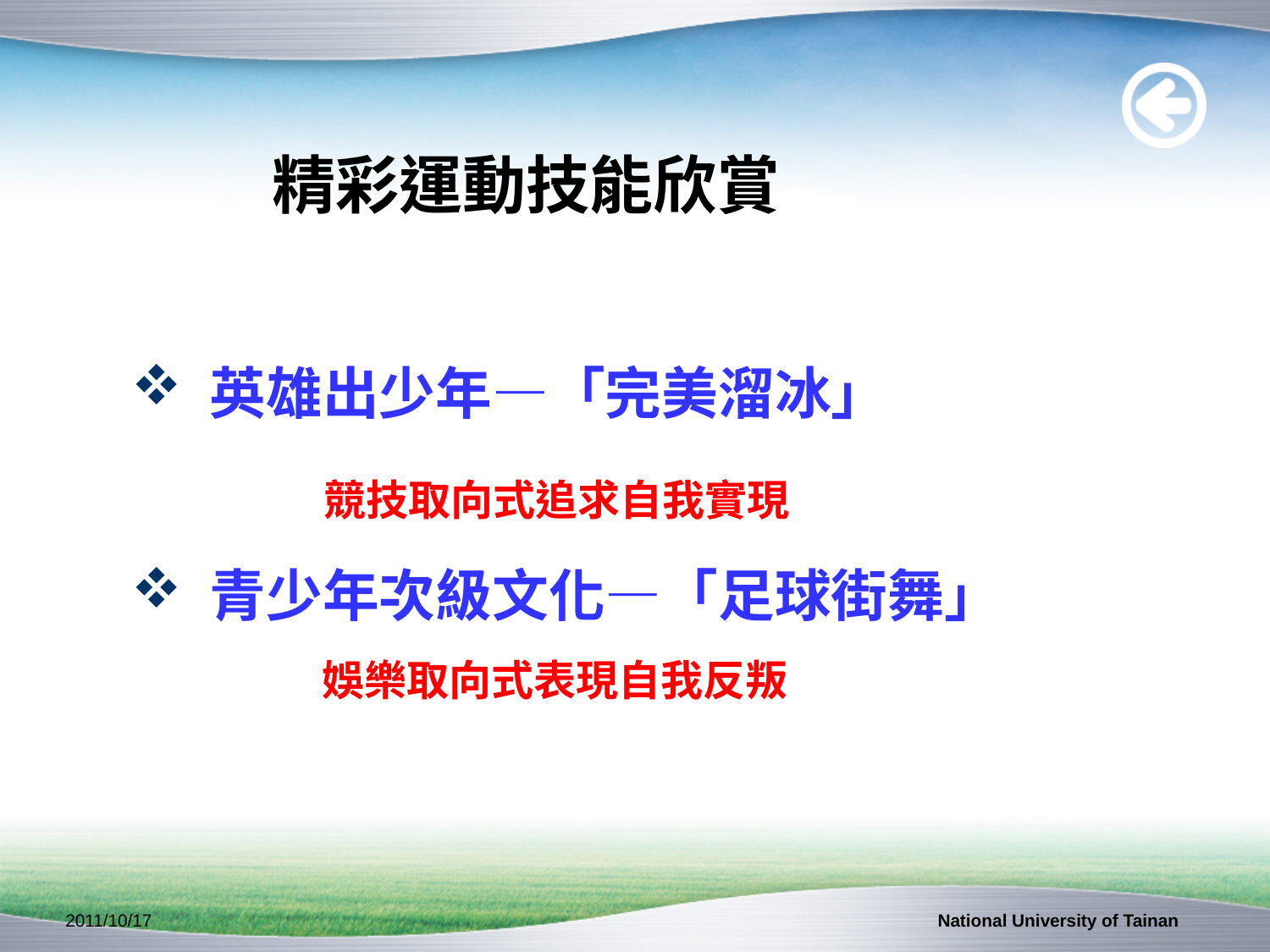

精彩運動技能欣賞
 英雄出少年—「完美溜冰」
    競技取向式追求自我實現
 青少年次級文化—「足球街舞」
娛樂取向式表現自我反叛
2011/10/17
National University of Tainan